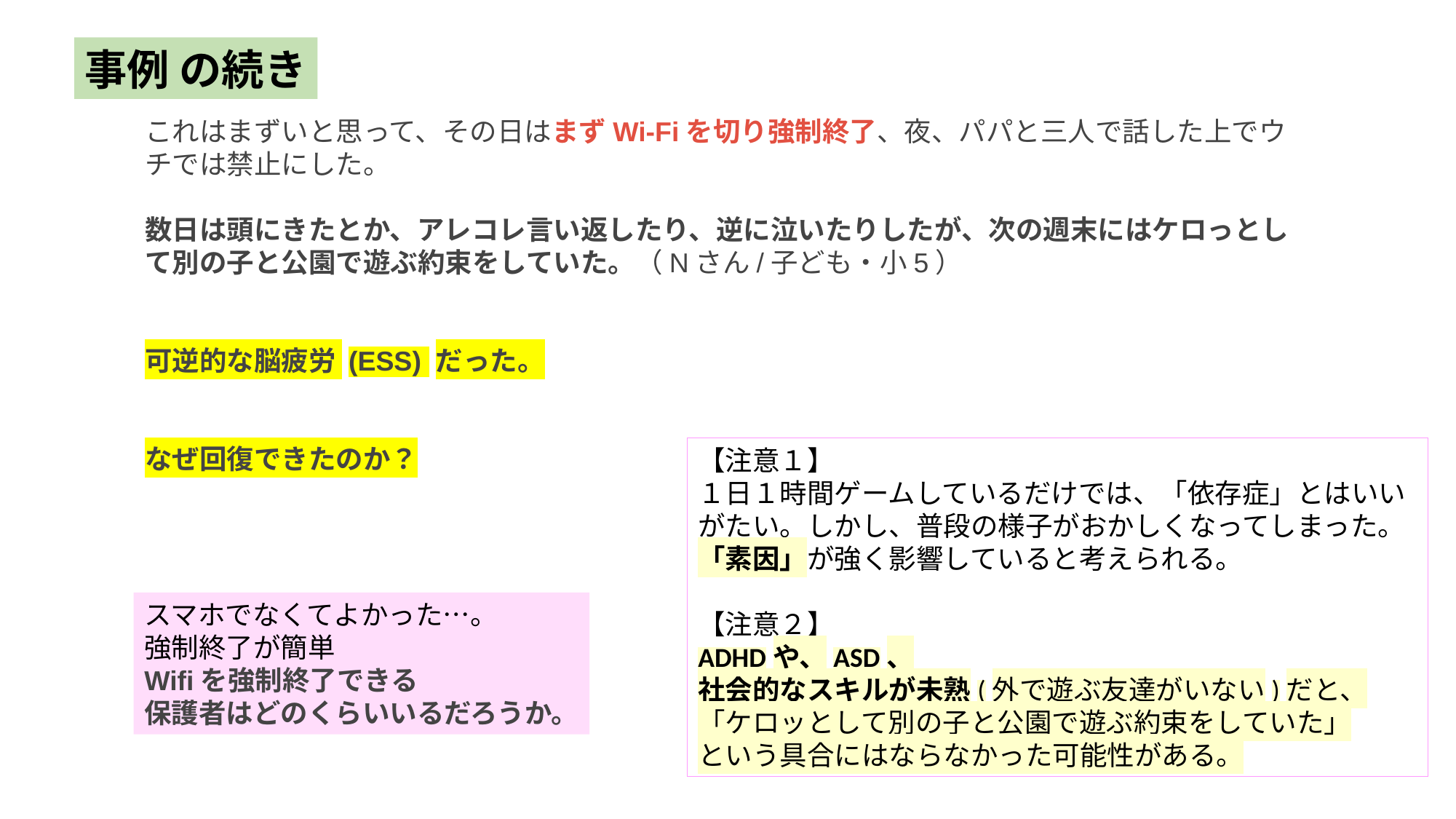

事例 の続き
これはまずいと思って、その日はまずWi-Fiを切り強制終了、夜、パパと三人で話した上でウチでは禁止にした。
数日は頭にきたとか、アレコレ言い返したり、逆に泣いたりしたが、次の週末にはケロっとして別の子と公園で遊ぶ約束をしていた。（Nさん/子ども・小5）

可逆的な脳疲労 (ESS) だった。

なぜ回復できたのか？

【注意１】
１日１時間ゲームしているだけでは、「依存症」とはいいがたい。しかし、普段の様子がおかしくなってしまった。
「素因」が強く影響していると考えられる。

【注意２】
ADHDや、ASD、
社会的なスキルが未熟(外で遊ぶ友達がいない)だと、
「ケロッとして別の子と公園で遊ぶ約束をしていた」
という具合にはならなかった可能性がある。
スマホでなくてよかった…。
強制終了が簡単
Wifiを強制終了できる
保護者はどのくらいいるだろうか。